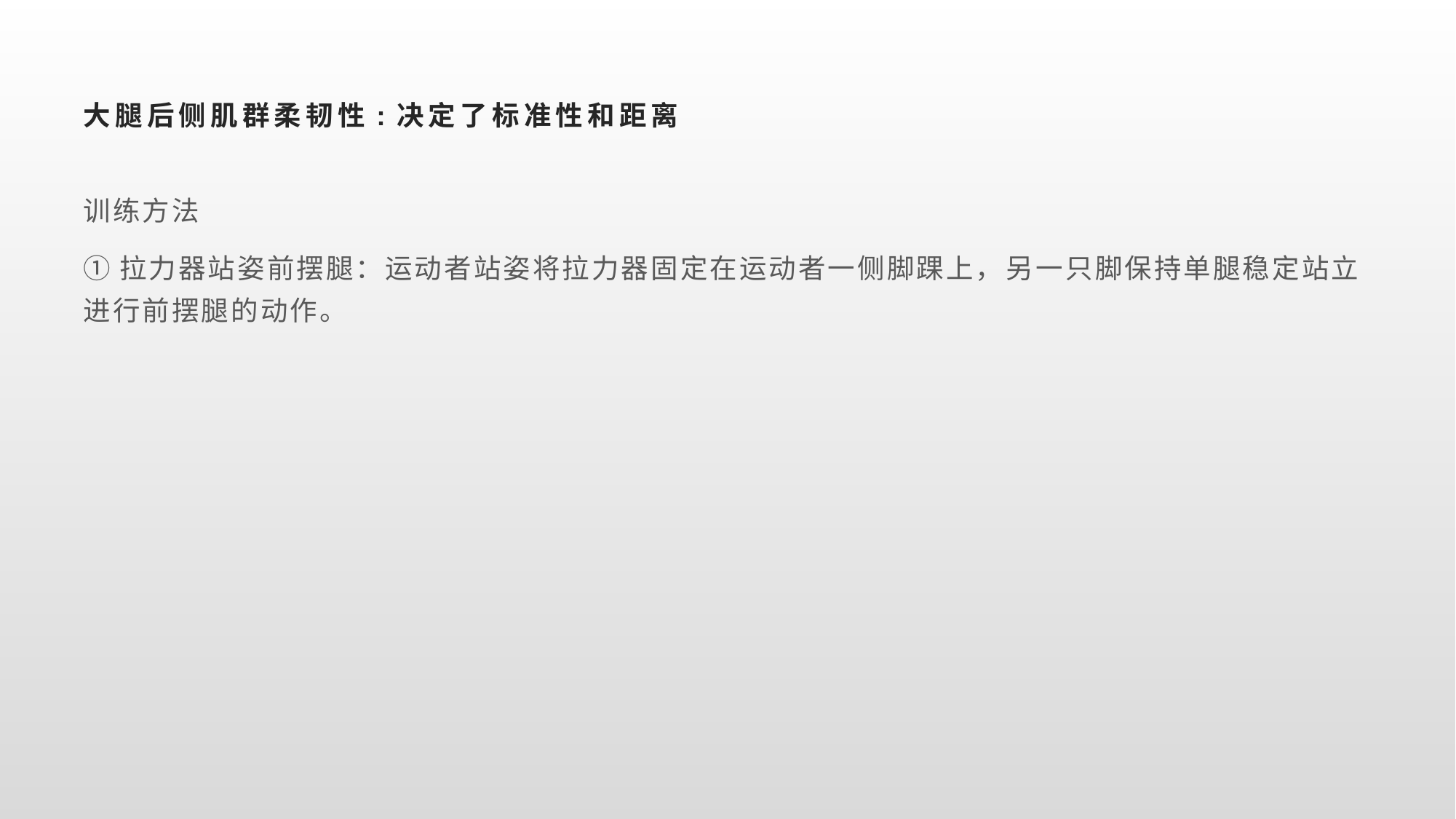

# 大腿后侧肌群柔韧性:决定了标准性和距离
训练方法
①拉力器站姿前摆腿：运动者站姿将拉力器固定在运动者一侧脚踝上，另一只脚保持单腿稳定站立进行前摆腿的动作。